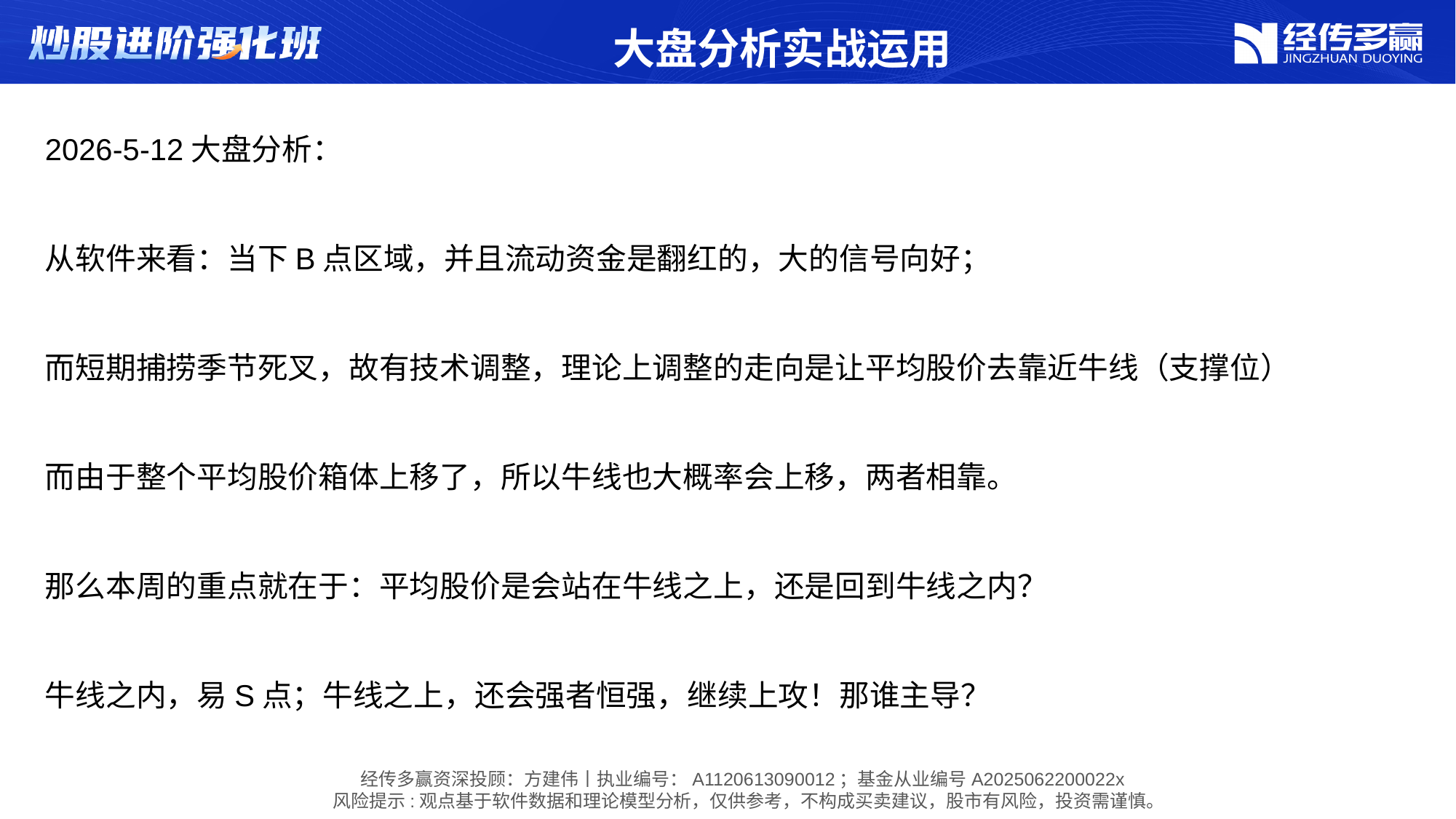

大盘分析实战运用
2026-5-12大盘分析：

从软件来看：当下B点区域，并且流动资金是翻红的，大的信号向好；

而短期捕捞季节死叉，故有技术调整，理论上调整的走向是让平均股价去靠近牛线（支撑位）

而由于整个平均股价箱体上移了，所以牛线也大概率会上移，两者相靠。

那么本周的重点就在于：平均股价是会站在牛线之上，还是回到牛线之内？

牛线之内，易S点；牛线之上，还会强者恒强，继续上攻！那谁主导？